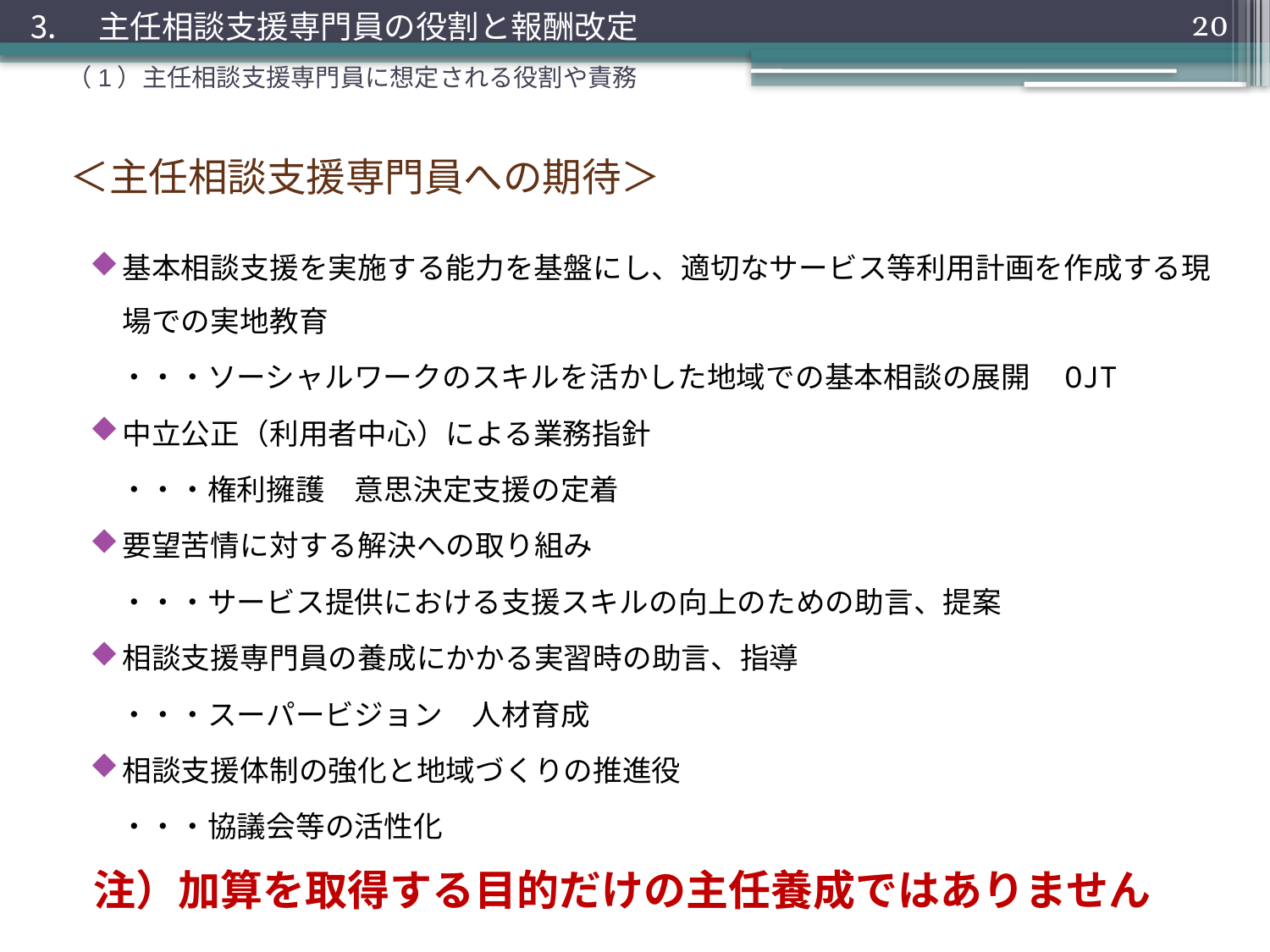

20
⒊　主任相談支援専門員の役割と報酬改定
（1）主任相談支援専門員に想定される役割や責務
# ＜主任相談支援専門員への期待＞
基本相談支援を実施する能力を基盤にし、適切なサービス等利用計画を作成する現場での実地教育
　・・・ソーシャルワークのスキルを活かした地域での基本相談の展開　OJT
中立公正（利用者中心）による業務指針
　・・・権利擁護　意思決定支援の定着
要望苦情に対する解決への取り組み
　・・・サービス提供における支援スキルの向上のための助言、提案
相談支援専門員の養成にかかる実習時の助言、指導
　・・・スーパービジョン　人材育成
相談支援体制の強化と地域づくりの推進役
　・・・協議会等の活性化
注）加算を取得する目的だけの主任養成ではありません